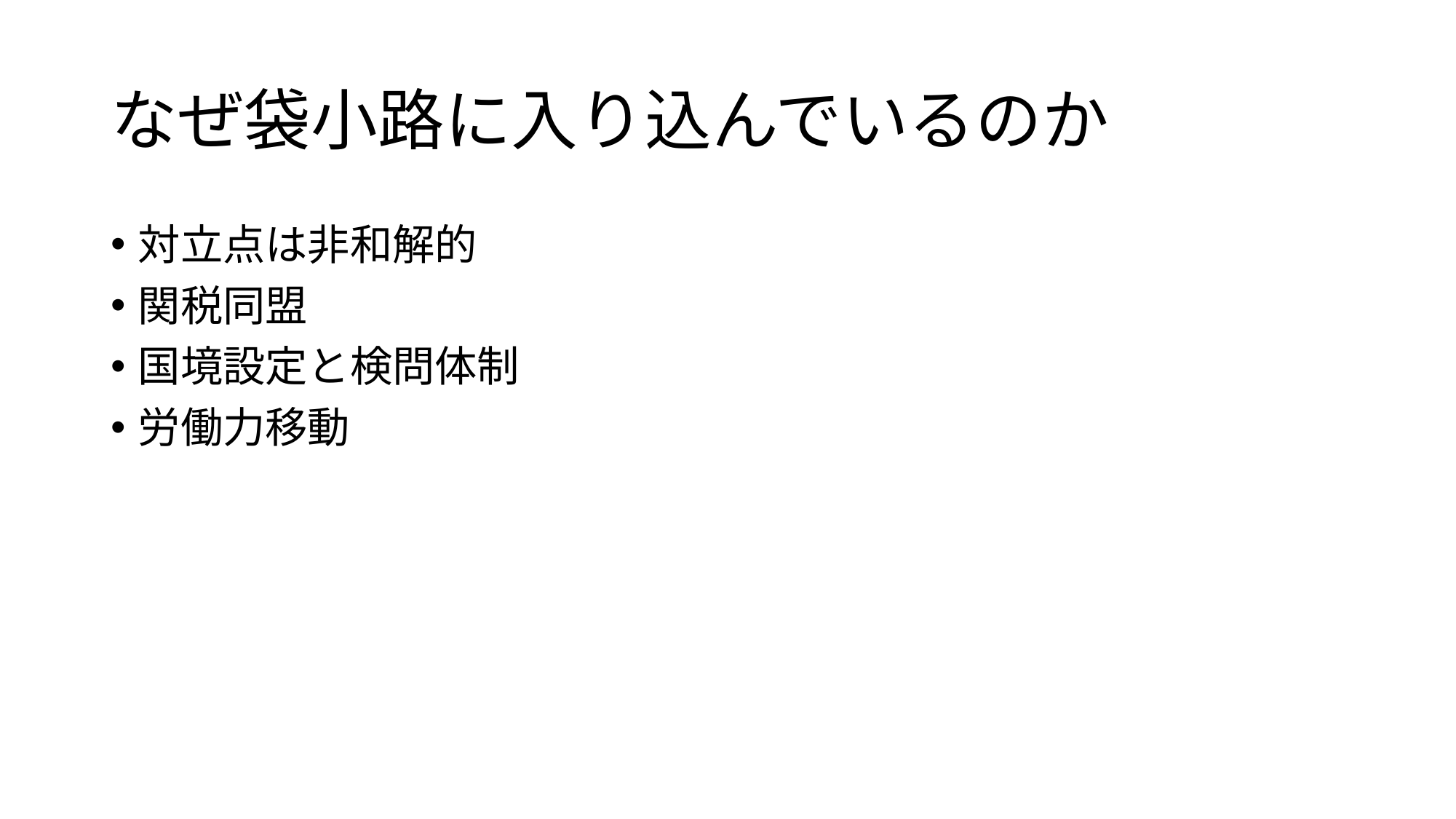

# なぜ袋小路に入り込んでいるのか
対立点は非和解的
関税同盟
国境設定と検問体制
労働力移動